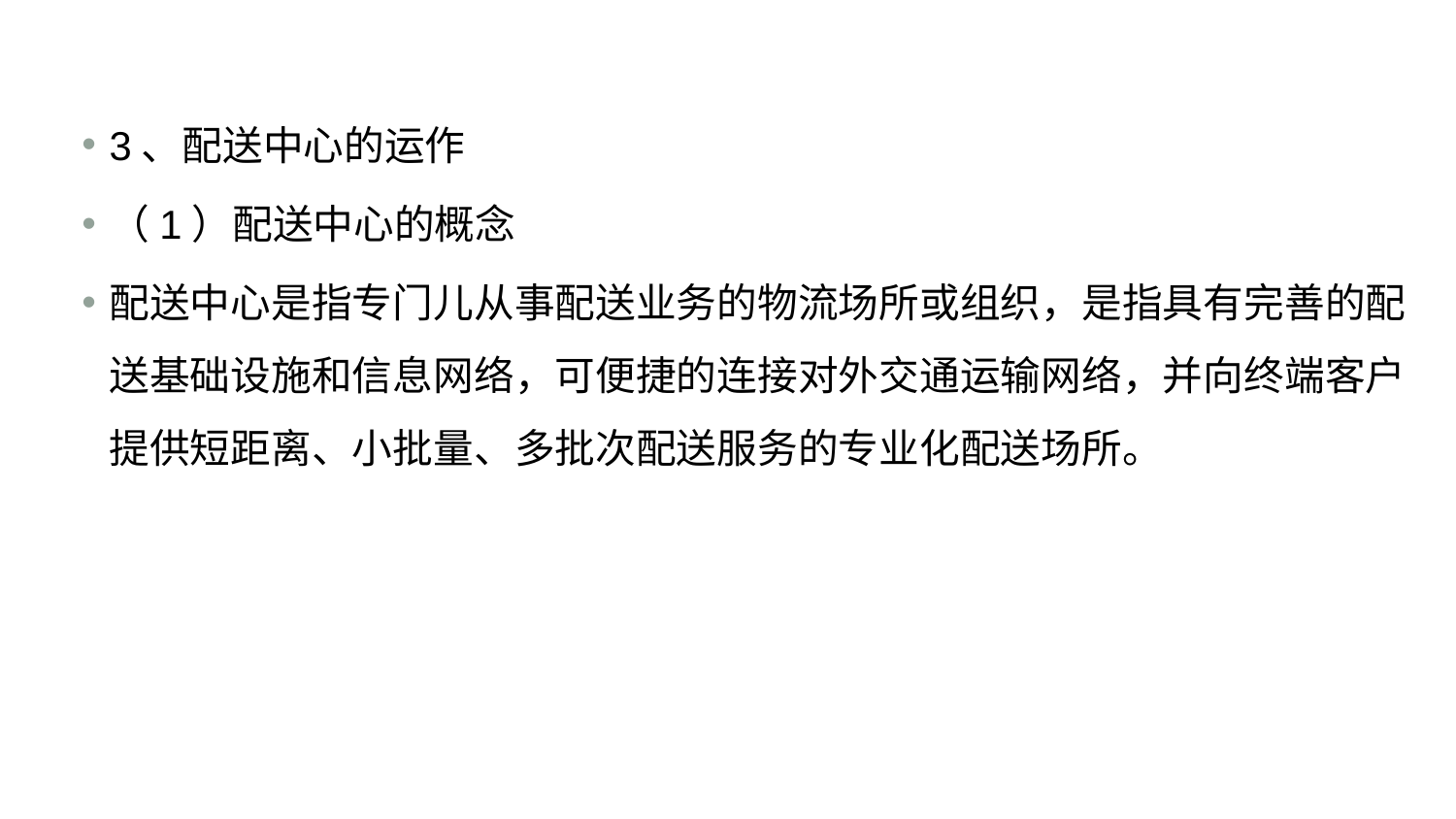

#
3、配送中心的运作
（1）配送中心的概念
配送中心是指专门儿从事配送业务的物流场所或组织，是指具有完善的配送基础设施和信息网络，可便捷的连接对外交通运输网络，并向终端客户提供短距离、小批量、多批次配送服务的专业化配送场所。